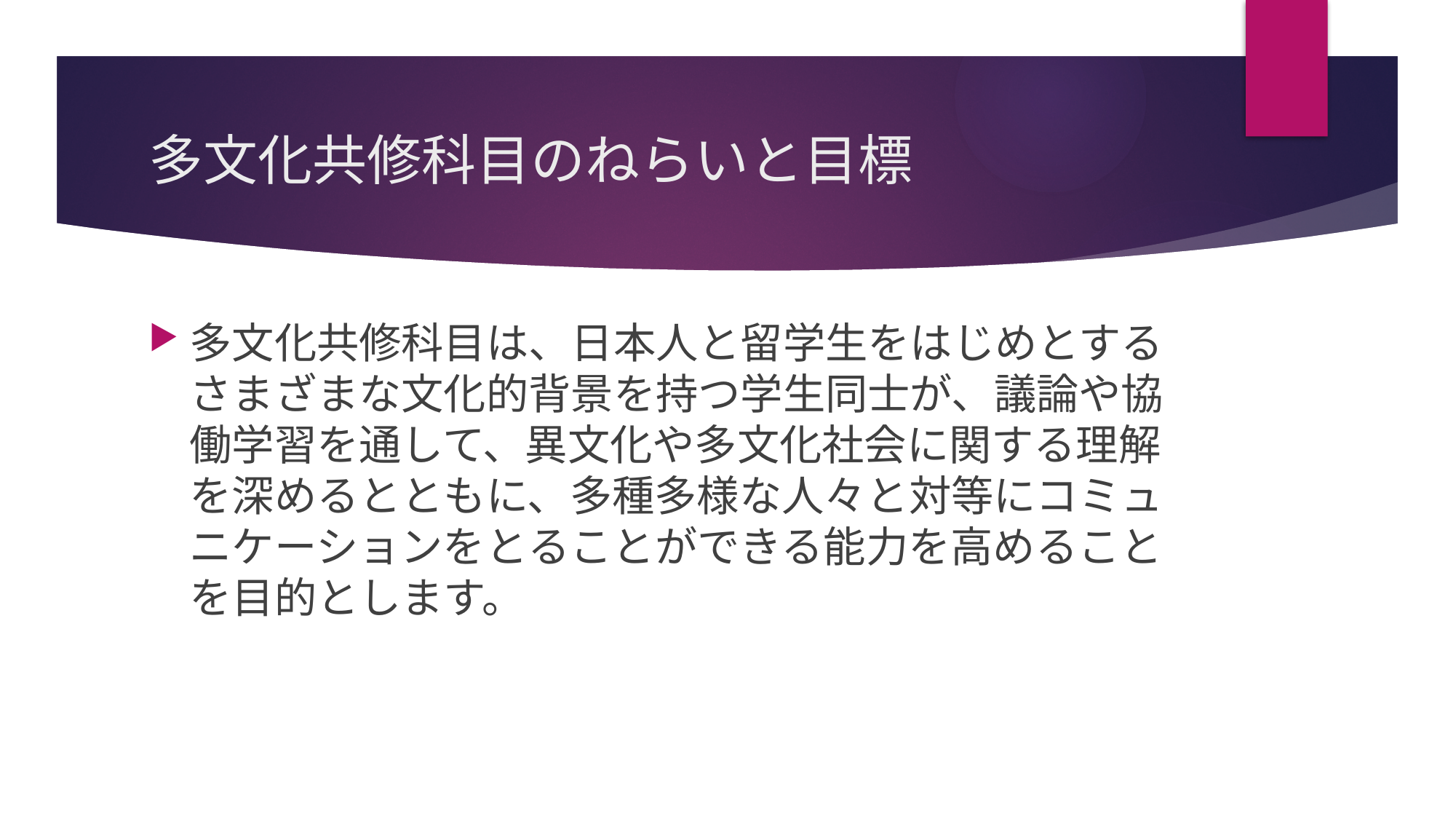

# 多文化共修科目のねらいと目標
多文化共修科目は、日本人と留学生をはじめとするさまざまな文化的背景を持つ学生同士が、議論や協働学習を通して、異文化や多文化社会に関する理解を深めるとともに、多種多様な人々と対等にコミュニケーションをとることができる能力を高めることを目的とします。